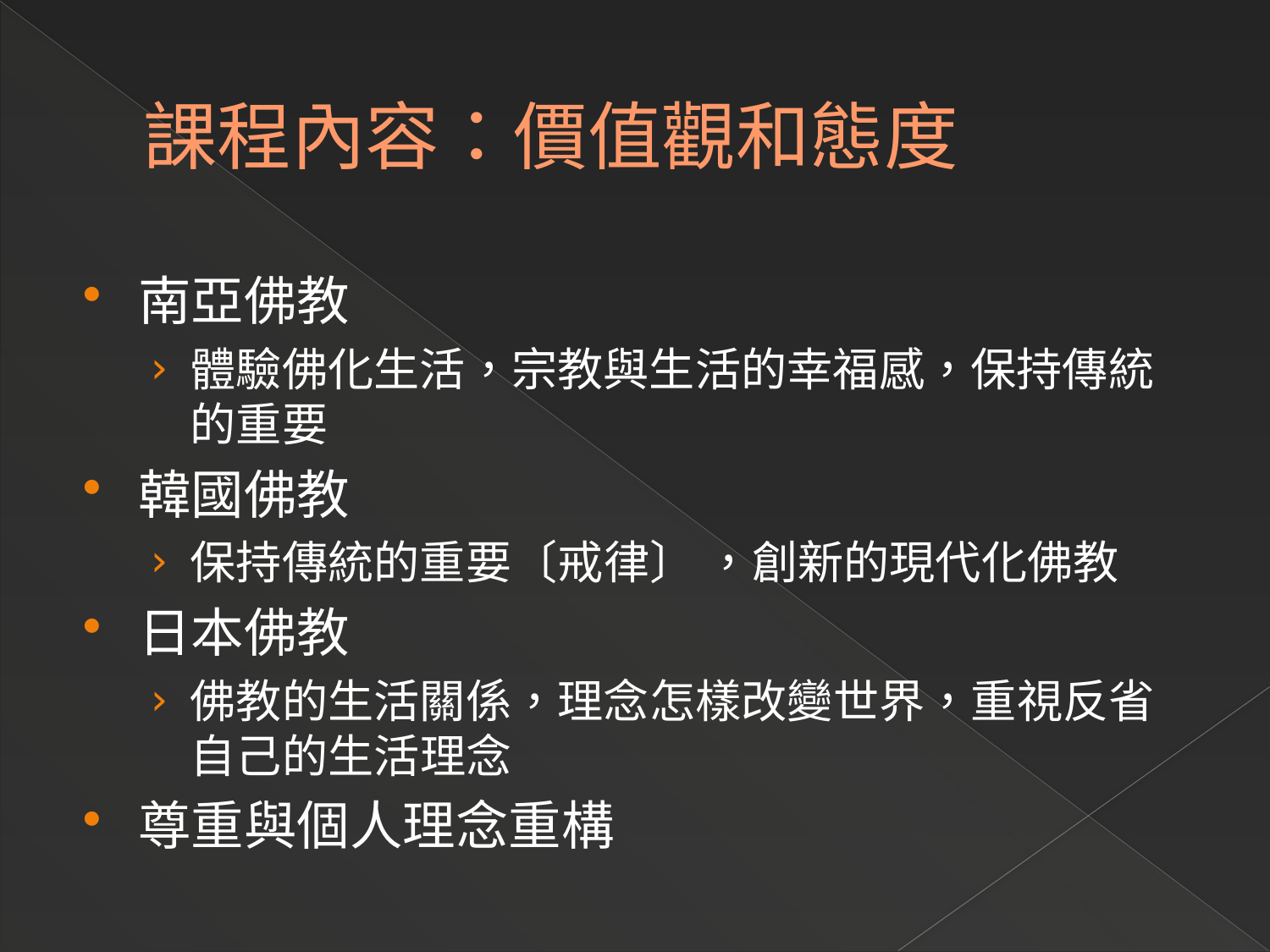

# 課程內容：價值觀和態度
南亞佛教
體驗佛化生活，宗教與生活的幸福感，保持傳統的重要
韓國佛教
保持傳統的重要〔戒律〕 ，創新的現代化佛教
日本佛教
佛教的生活關係，理念怎樣改變世界，重視反省自己的生活理念
尊重與個人理念重構